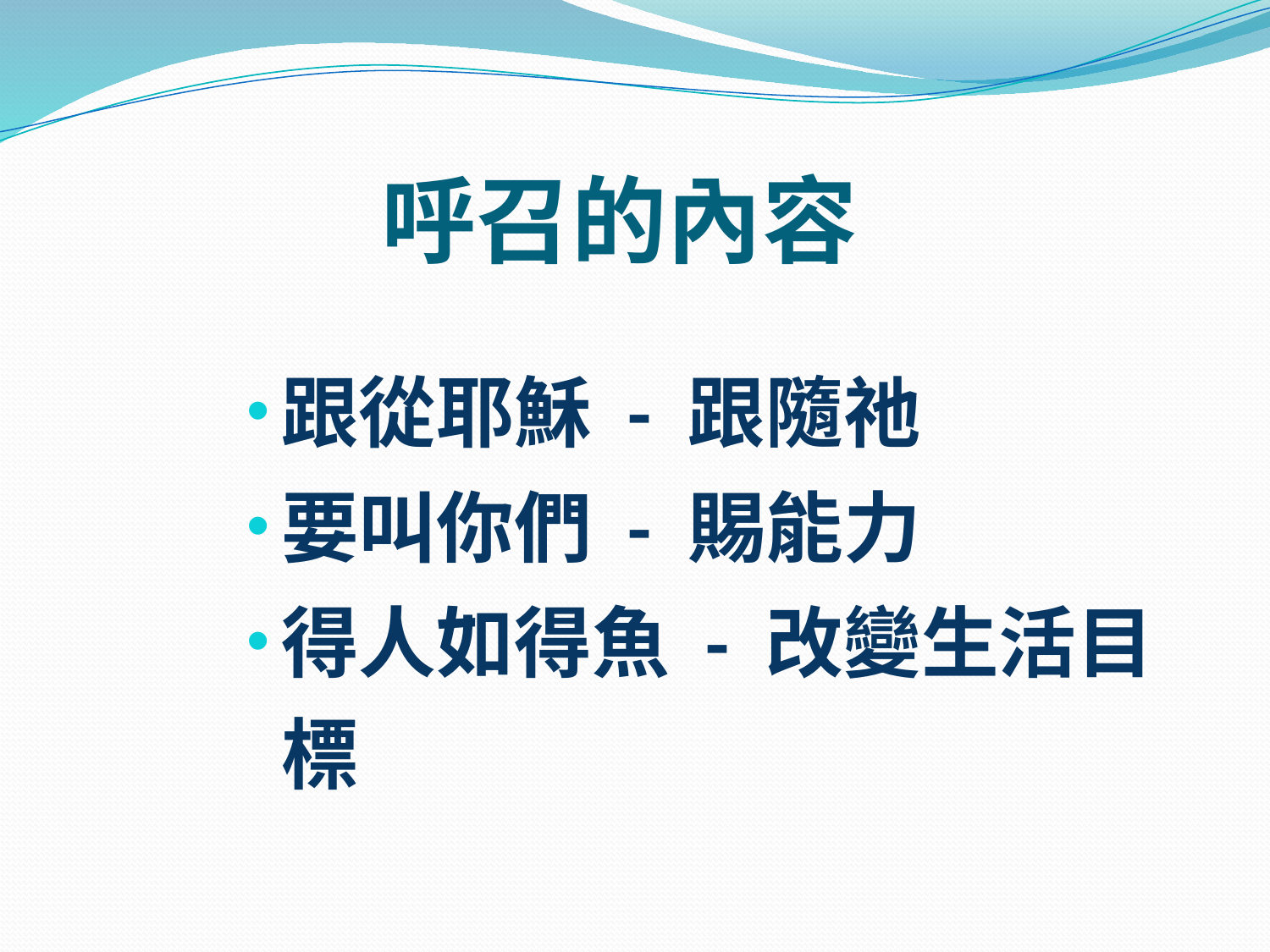

# 呼召的內容
跟從耶穌 - 跟隨祂
要叫你們 - 賜能力
得人如得魚 - 改變生活目標